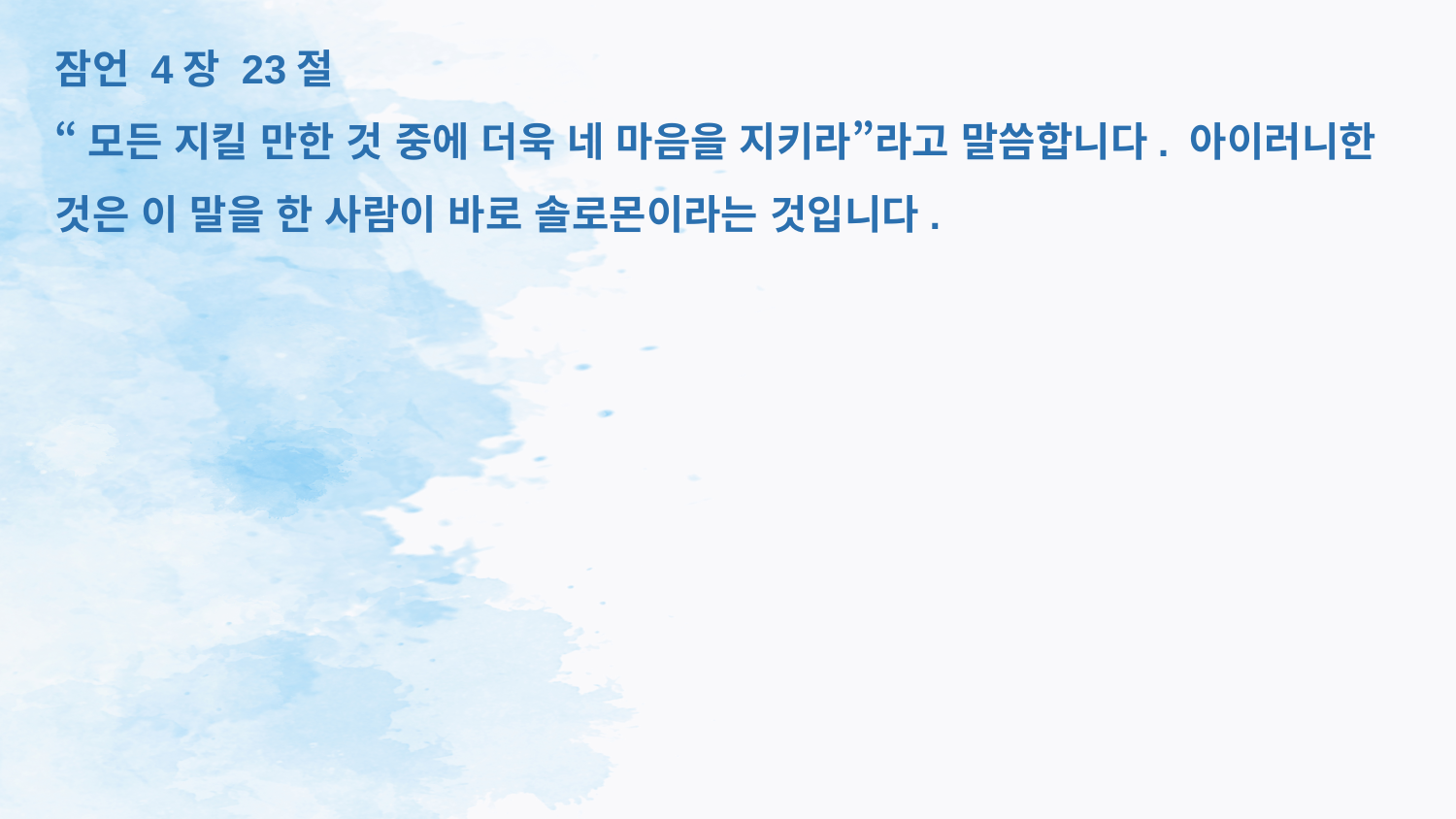

잠언 4장 23절
“모든 지킬 만한 것 중에 더욱 네 마음을 지키라”라고 말씀합니다. 아이러니한 것은 이 말을 한 사람이 바로 솔로몬이라는 것입니다.